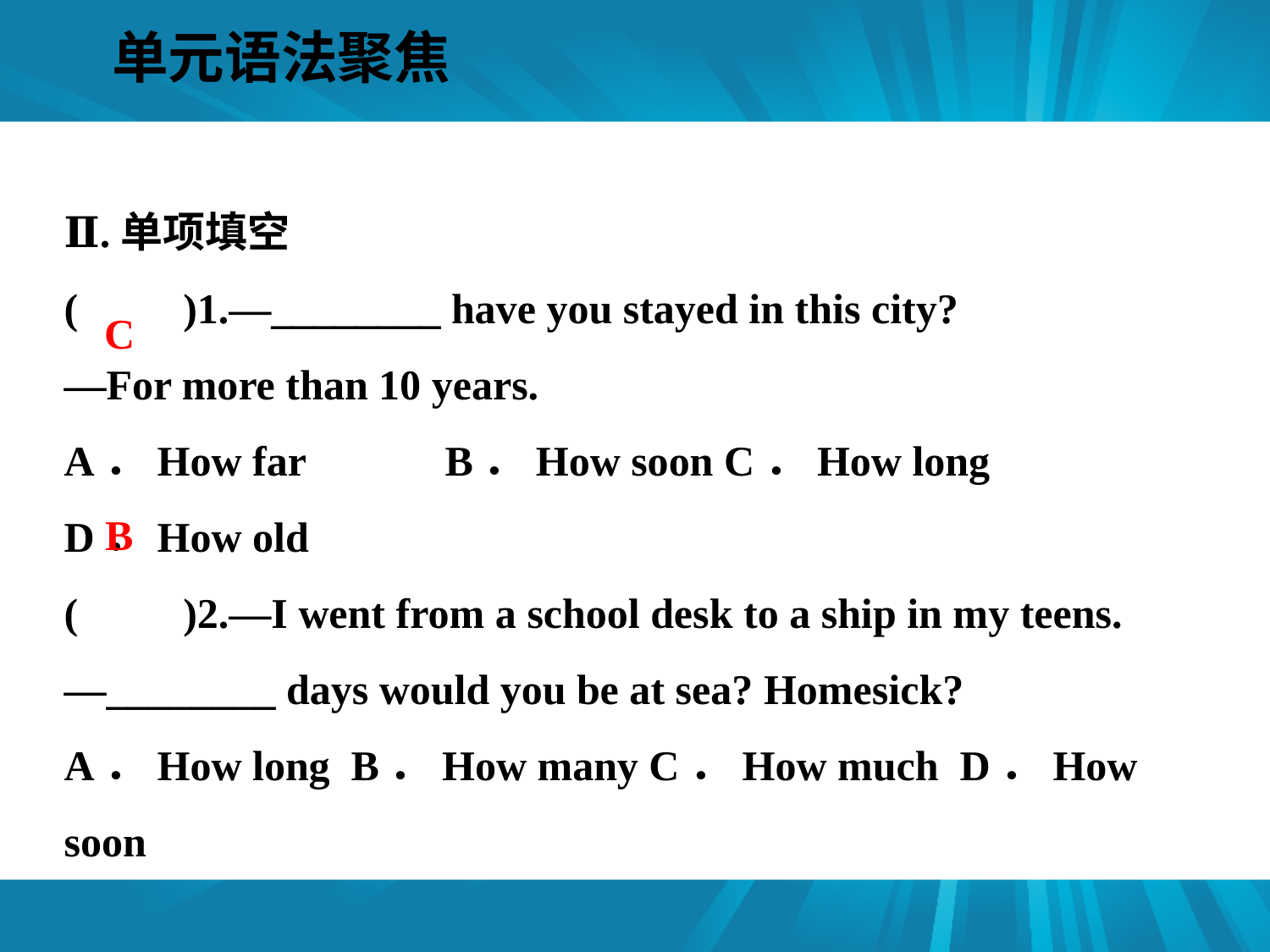

单元语法聚焦
#
Ⅱ.单项填空
(　　)1.—________ have you stayed in this city?
—For more than 10 years.
A．How far  	B．How soon C．How long   D．How old
(　　)2.—I went from a school desk to a ship in my teens.
—________ days would you be at sea? Homesick?
A．How long  B．How many C．How much  D．How soon
C
B